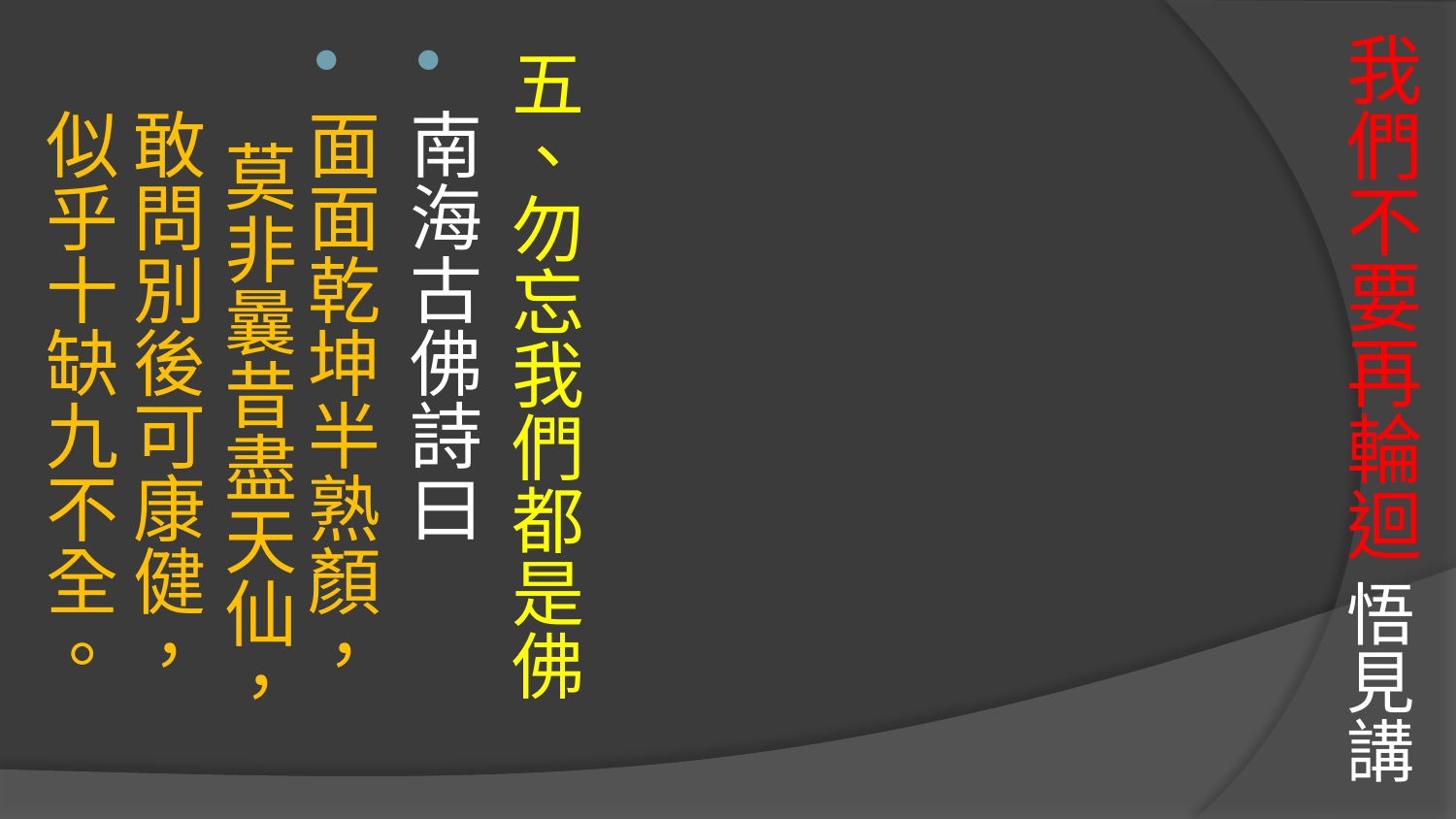

# 我們不要再輪迴 悟見講
五、勿忘我們都是佛
南海古佛詩曰
面面乾坤半熟顏，        莫非曩昔盡天仙，    敢問別後可康健，      似乎十缺九不全。